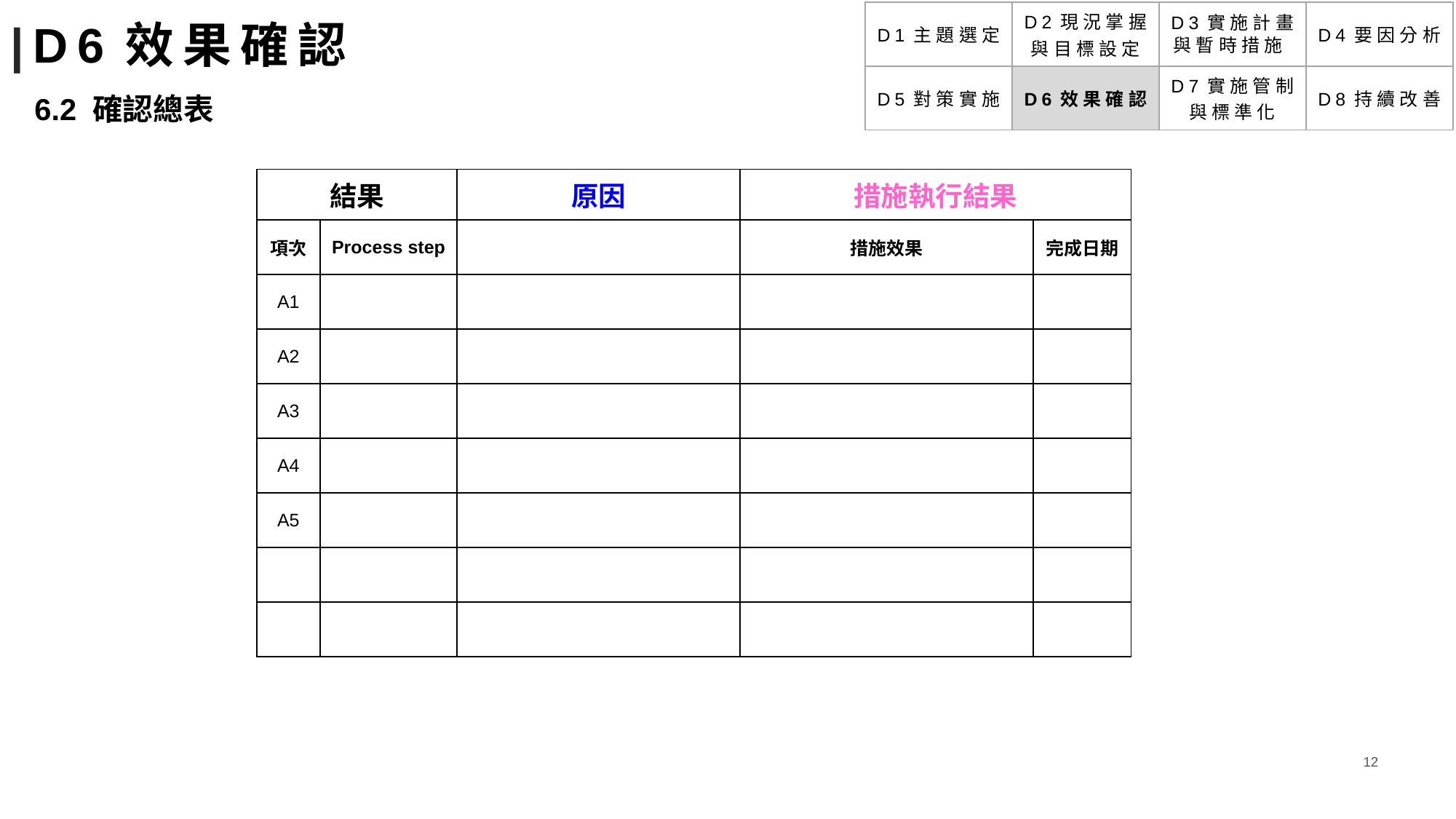

# |D6效果確認
| D1主題選定 | D2現況掌握 與目標設定 | D3實施計畫 與暫時措施 | D4要因分析 |
| --- | --- | --- | --- |
| D5對策實施 | D6效果確認 | D7實施管制 與標準化 | D8持續改善 |
6.2 確認總表
| 結果 |  | 原因 | 措施執行結果 |  |
| --- | --- | --- | --- | --- |
| 項次 | Process step |  | 措施效果 | 完成日期 |
| A1 |  |  |  |  |
| A2 |  |  |  |  |
| A3 |  |  |  |  |
| A4 |  |  |  |  |
| A5 |  |  |  |  |
|  |  |  |  |  |
|  |  |  |  |  |